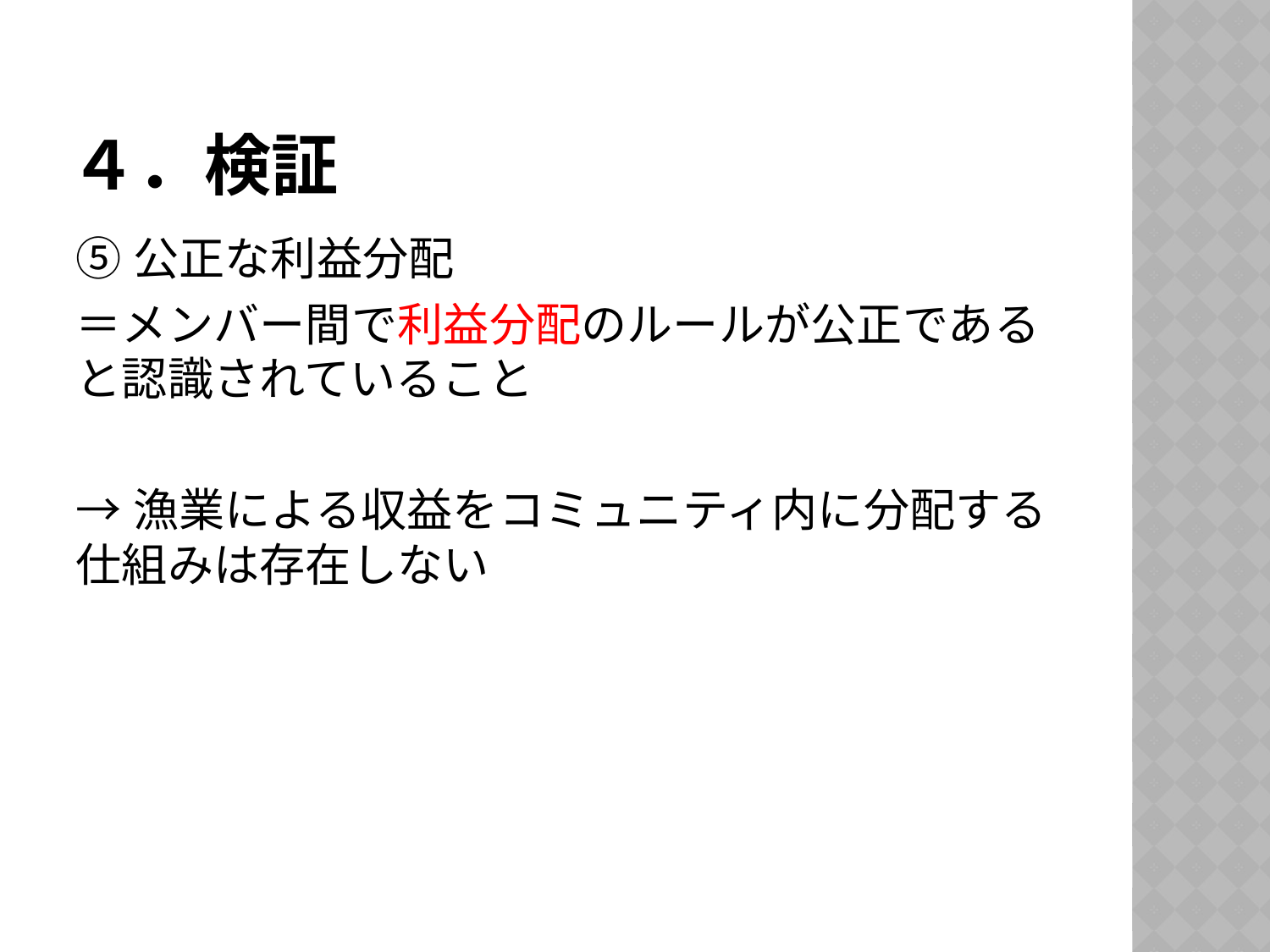

# ４．検証
⑤公正な利益分配
＝メンバー間で利益分配のルールが公正であると認識されていること

→漁業による収益をコミュニティ内に分配する仕組みは存在しない